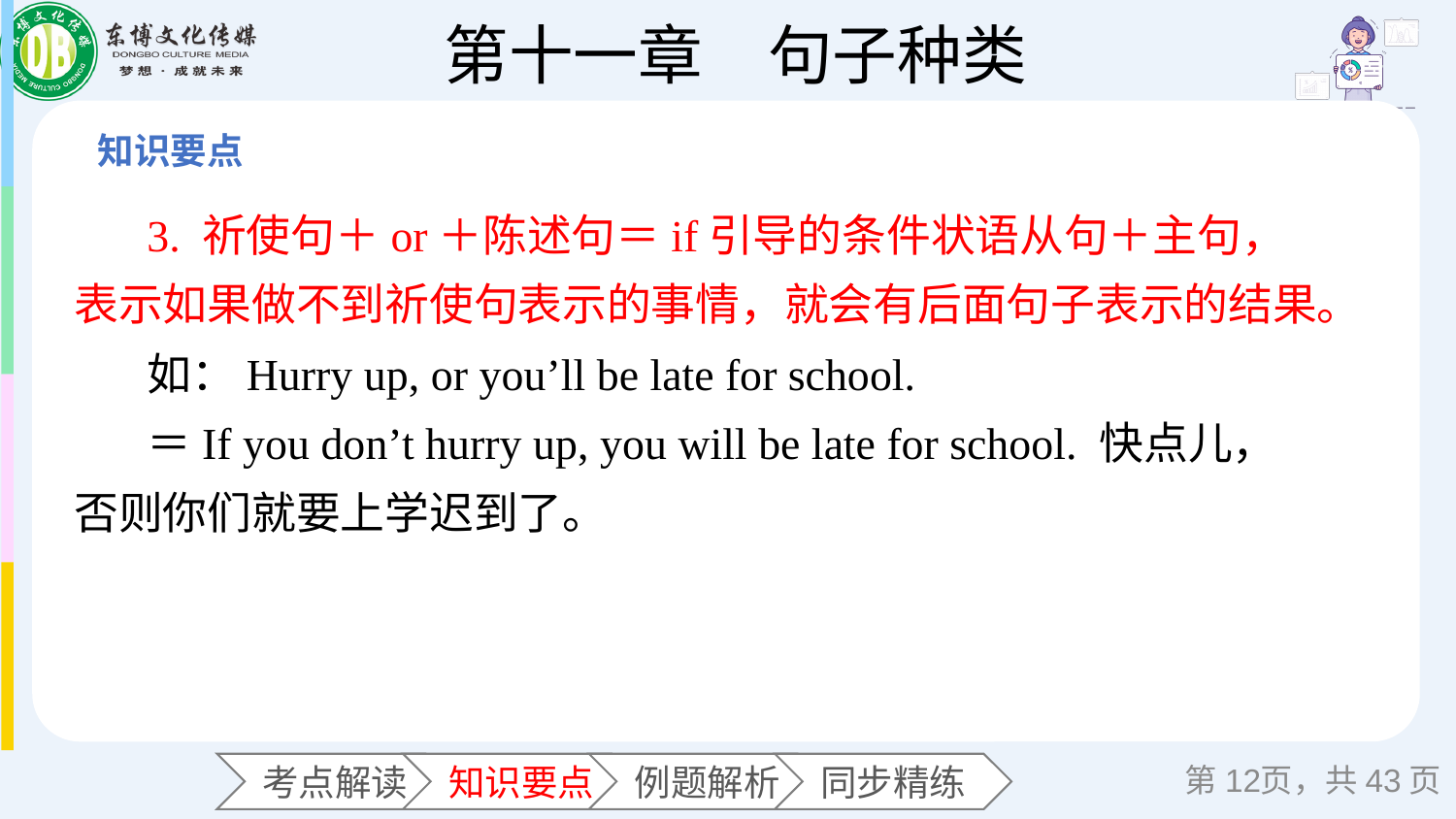

3. 祈使句＋or＋陈述句＝if引导的条件状语从句＋主句，表示如果做不到祈使句表示的事情，就会有后面句子表示的结果。
如：Hurry up, or you’ll be late for school.
＝If you don’t hurry up, you will be late for school. 快点儿，否则你们就要上学迟到了。
第12页，共43页